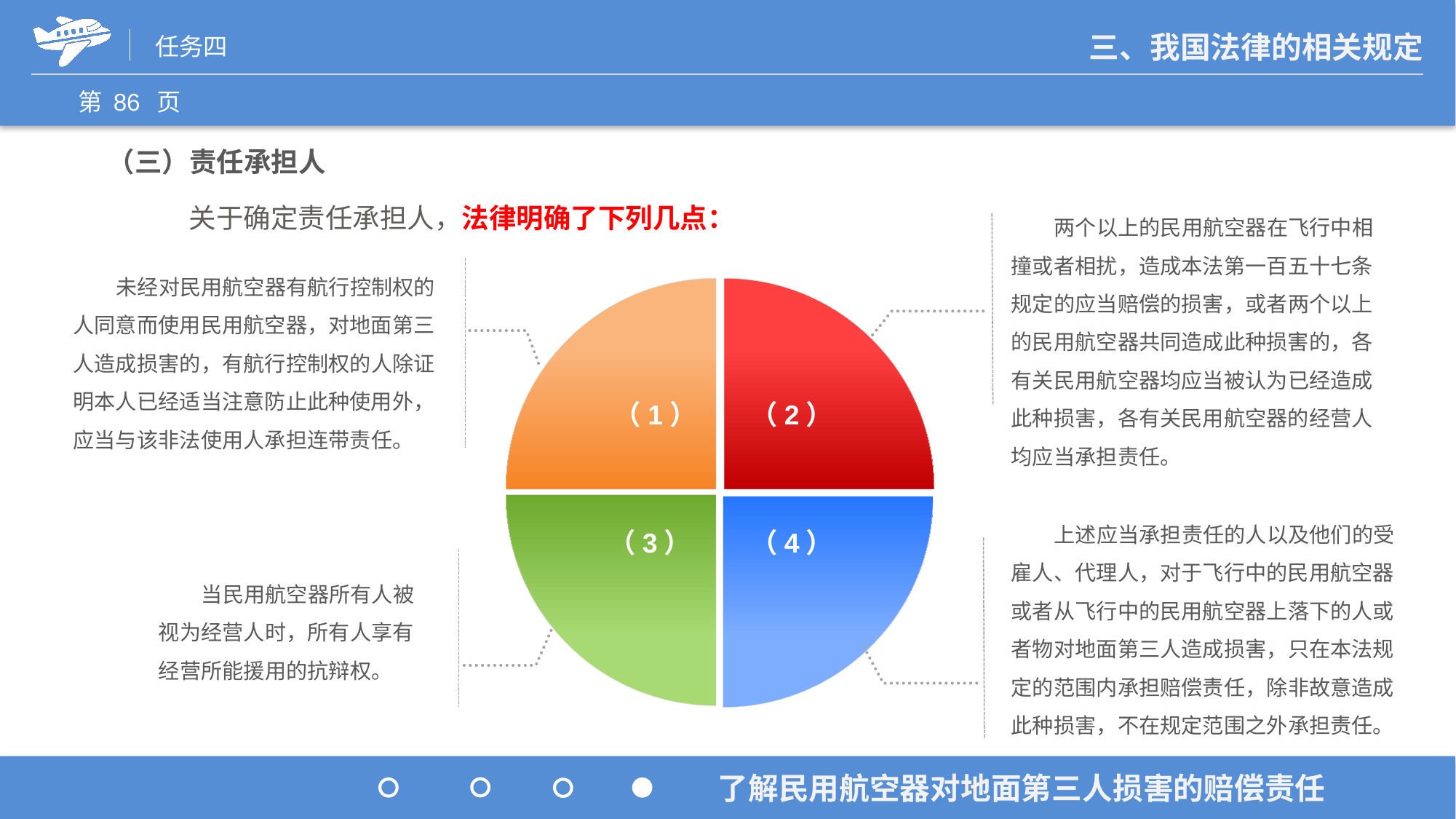

（三）责任承担人
        关于确定责任承担人，法律明确了下列几点：
        两个以上的民用航空器在飞行中相撞或者相扰，造成本法第一百五十七条规定的应当赔偿的损害，或者两个以上的民用航空器共同造成此种损害的，各有关民用航空器均应当被认为已经造成此种损害，各有关民用航空器的经营人均应当承担责任。
        未经对民用航空器有航行控制权的人同意而使用民用航空器，对地面第三人造成损害的，有航行控制权的人除证明本人已经适当注意防止此种使用外，应当与该非法使用人承担连带责任。

（1）
（2）
        上述应当承担责任的人以及他们的受雇人、代理人，对于飞行中的民用航空器或者从飞行中的民用航空器上落下的人或者物对地面第三人造成损害，只在本法规定的范围内承担赔偿责任，除非故意造成此种损害，不在规定范围之外承担责任。
（3）
（4）
        当民用航空器所有人被视为经营人时，所有人享有经营所能援用的抗辩权。